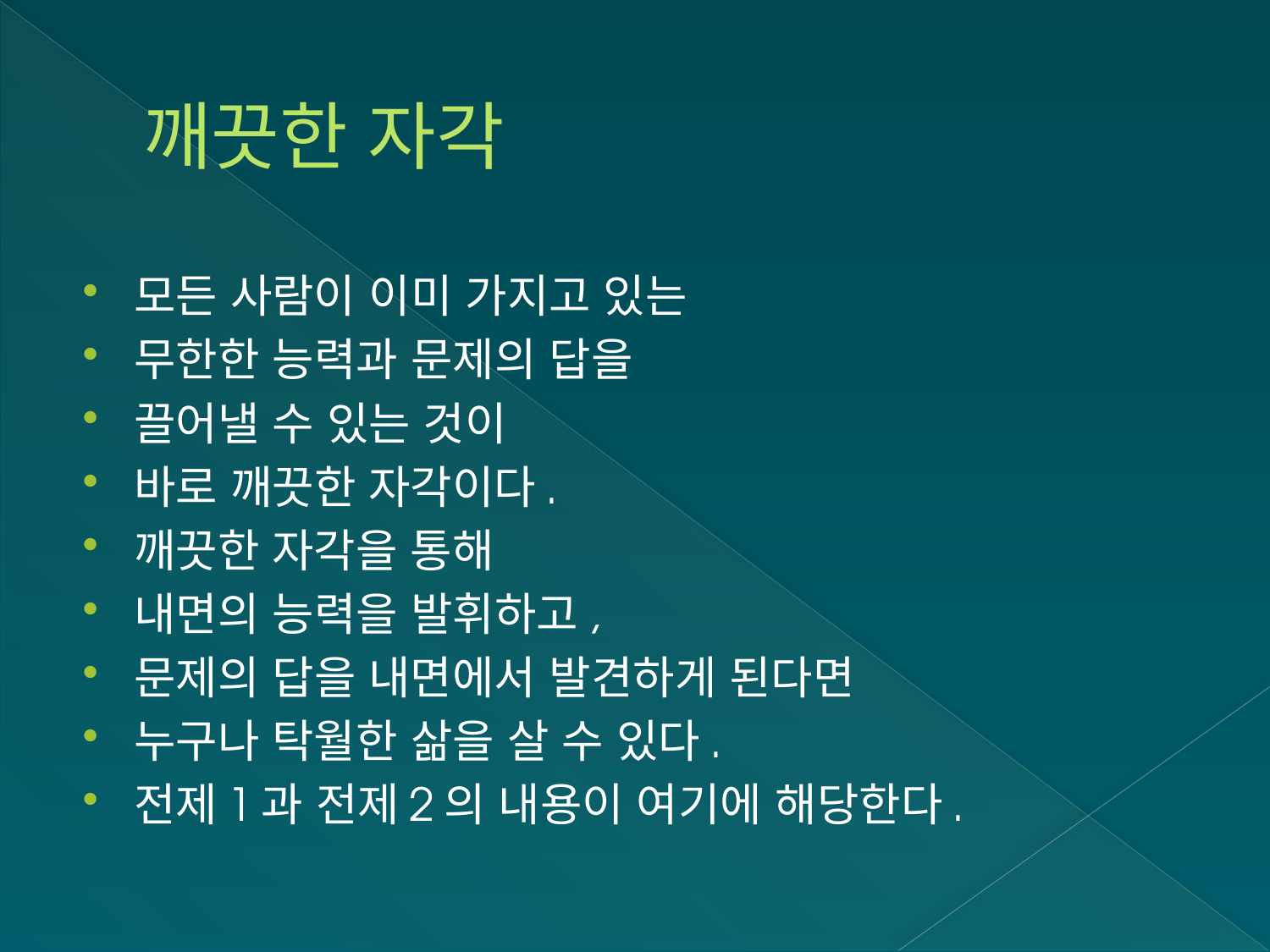

# 깨끗한 자각
모든 사람이 이미 가지고 있는
무한한 능력과 문제의 답을
끌어낼 수 있는 것이
바로 깨끗한 자각이다.
깨끗한 자각을 통해
내면의 능력을 발휘하고,
문제의 답을 내면에서 발견하게 된다면
누구나 탁월한 삶을 살 수 있다.
전제1과 전제2의 내용이 여기에 해당한다.